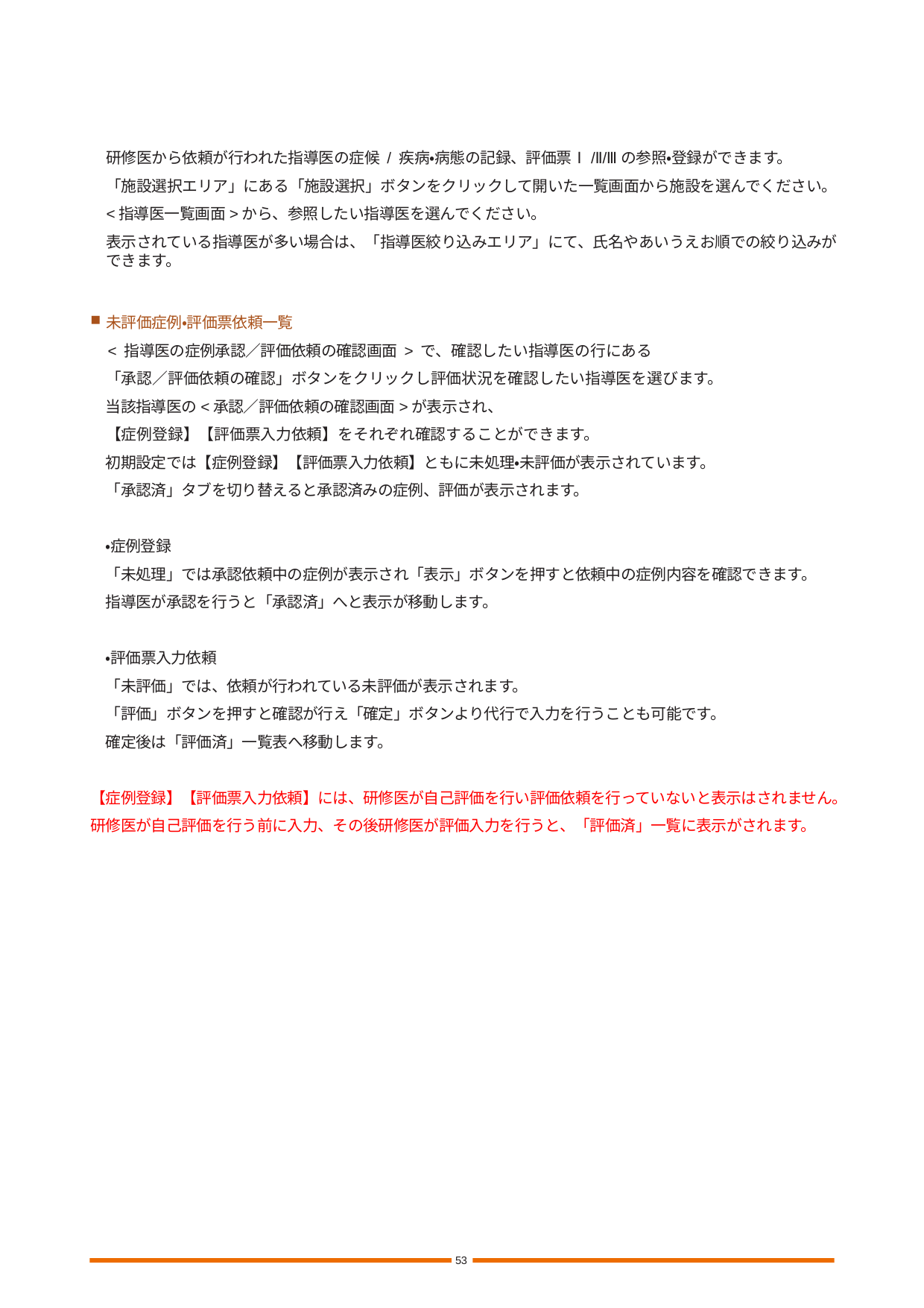

研修医から依頼が行われた指導医の症候 / 疾病・病態の記録、評価票Ⅰ/Ⅱ/Ⅲの参照・登録ができます。
「施設選択エリア」にある「施設選択」ボタンをクリックして開いた一覧画面から施設を選んでください。
<指導医一覧画面>から、参照したい指導医を選んでください。
表示されている指導医が多い場合は、「指導医絞り込みエリア」にて、氏名やあいうえお順での絞り込みができます。

未評価症例・評価票依頼一覧
	< 指導医の症例承認／評価依頼の確認画面 > で、確認したい指導医の行にある
　「承認／評価依頼の確認」ボタンをクリックし評価状況を確認したい指導医を選びます。
　当該指導医の<承認／評価依頼の確認画面>が表示され、
　【症例登録】【評価票入力依頼】をそれぞれ確認することができます。
　初期設定では【症例登録】【評価票入力依頼】ともに未処理・未評価が表示されています。
　「承認済」タブを切り替えると承認済みの症例、評価が表示されます。

　・症例登録
　「未処理」では承認依頼中の症例が表示され「表示」ボタンを押すと依頼中の症例内容を確認できます。
　指導医が承認を行うと「承認済」へと表示が移動します。

　・評価票入力依頼
　「未評価」では、依頼が行われている未評価が表示されます。
　「評価」ボタンを押すと確認が行え「確定」ボタンより代行で入力を行うことも可能です。
　確定後は「評価済」一覧表へ移動します。

【症例登録】【評価票入力依頼】には、研修医が自己評価を行い評価依頼を行っていないと表示はされません。
研修医が自己評価を行う前に入力、その後研修医が評価入力を行うと、「評価済」一覧に表示がされます。

施設選択エリア
53